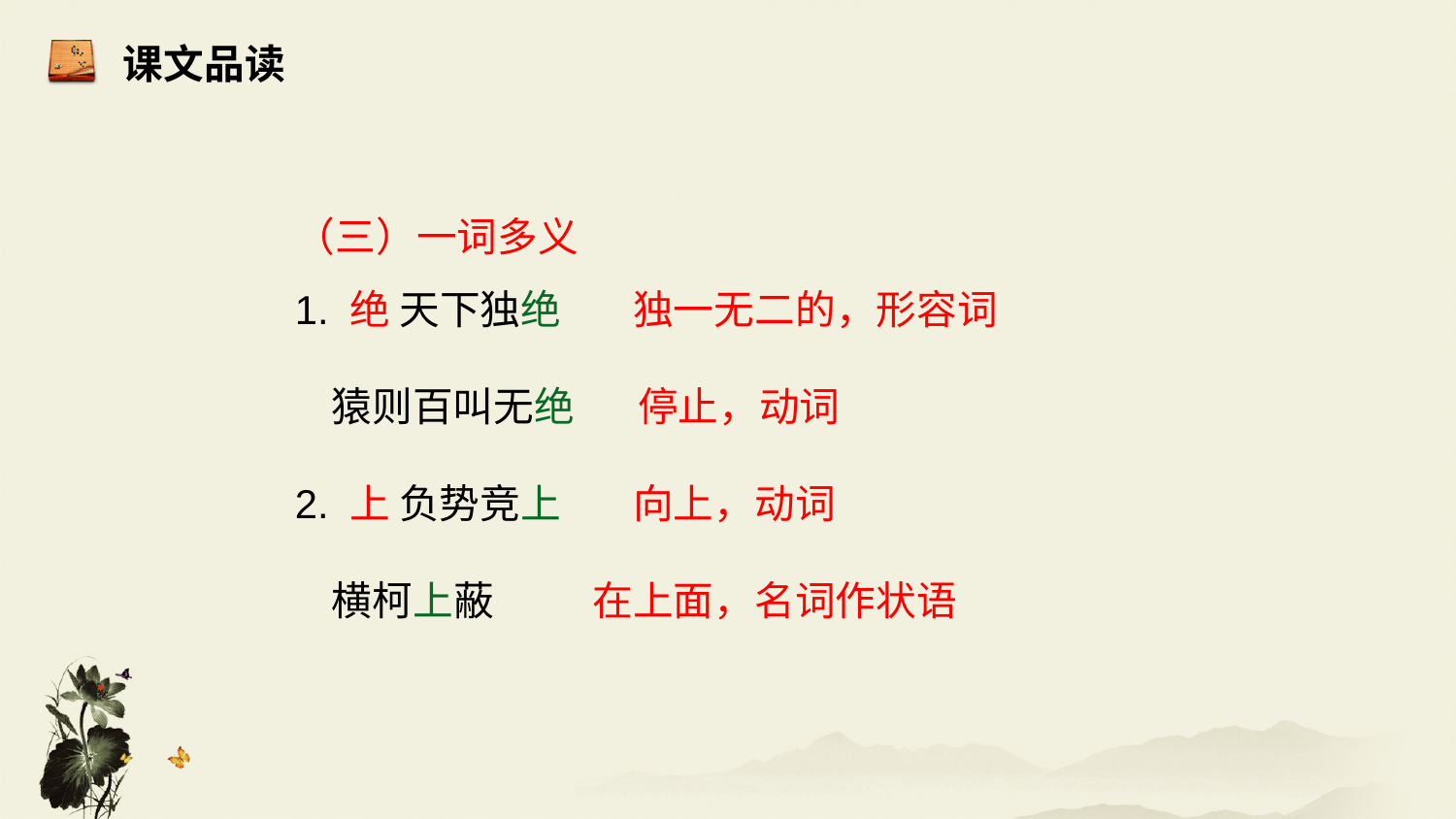

课文品读
（三）一词多义
1. 绝 天下独绝        独一无二的，形容词
   猿则百叫无绝       停止，动词
2. 上 负势竞上        向上，动词
   横柯上蔽           在上面，名词作状语